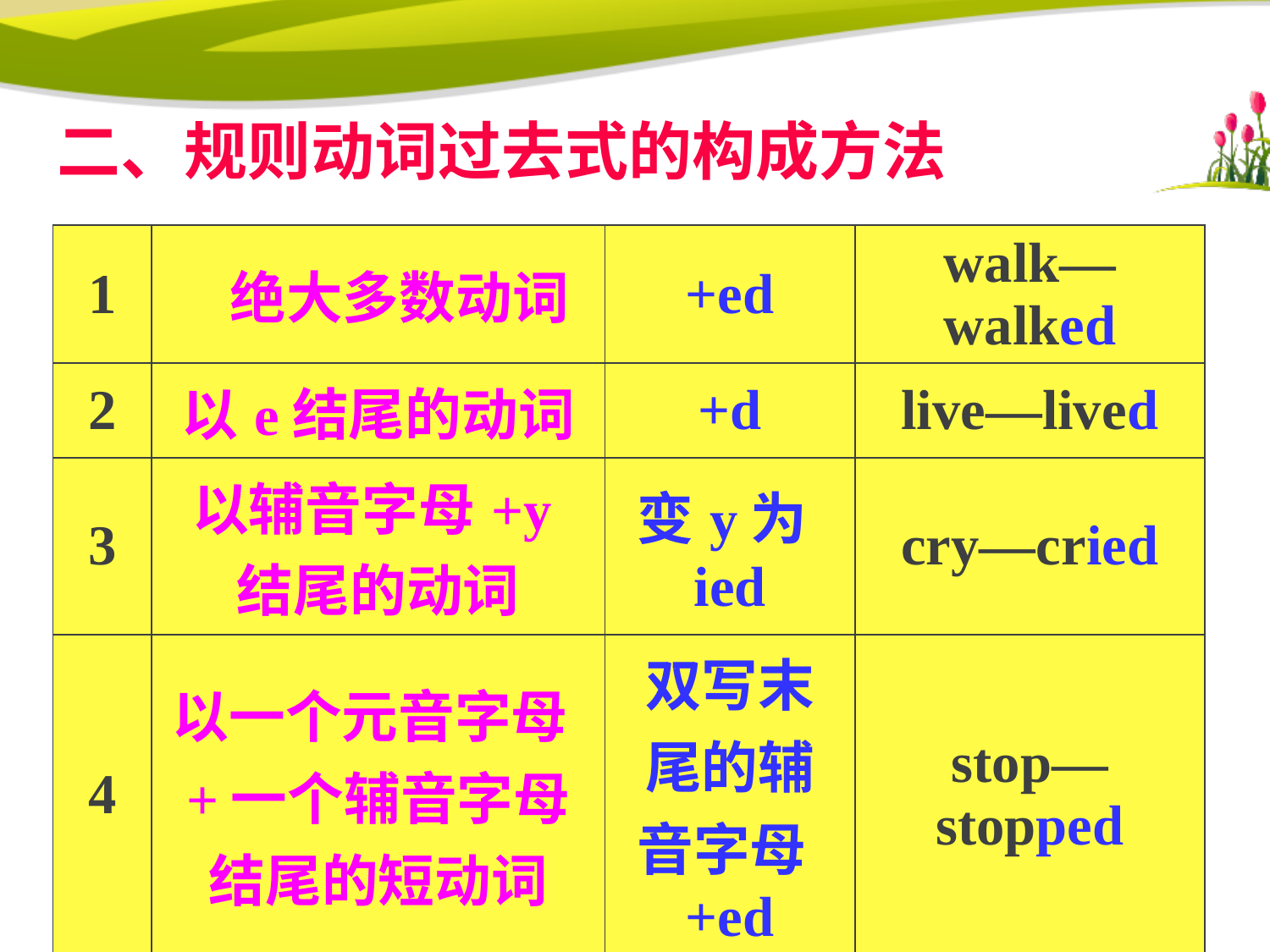

二、规则动词过去式的构成方法
| 1 | 绝大多数动词 | +ed | walk—walked |
| --- | --- | --- | --- |
| 2 | 以e结尾的动词 | +d | live—lived |
| 3 | 以辅音字母+y结尾的动词 | 变y为ied | cry—cried |
| 4 | 以一个元音字母+一个辅音字母结尾的短动词 | 双写末尾的辅音字母+ed | stop—stopped |